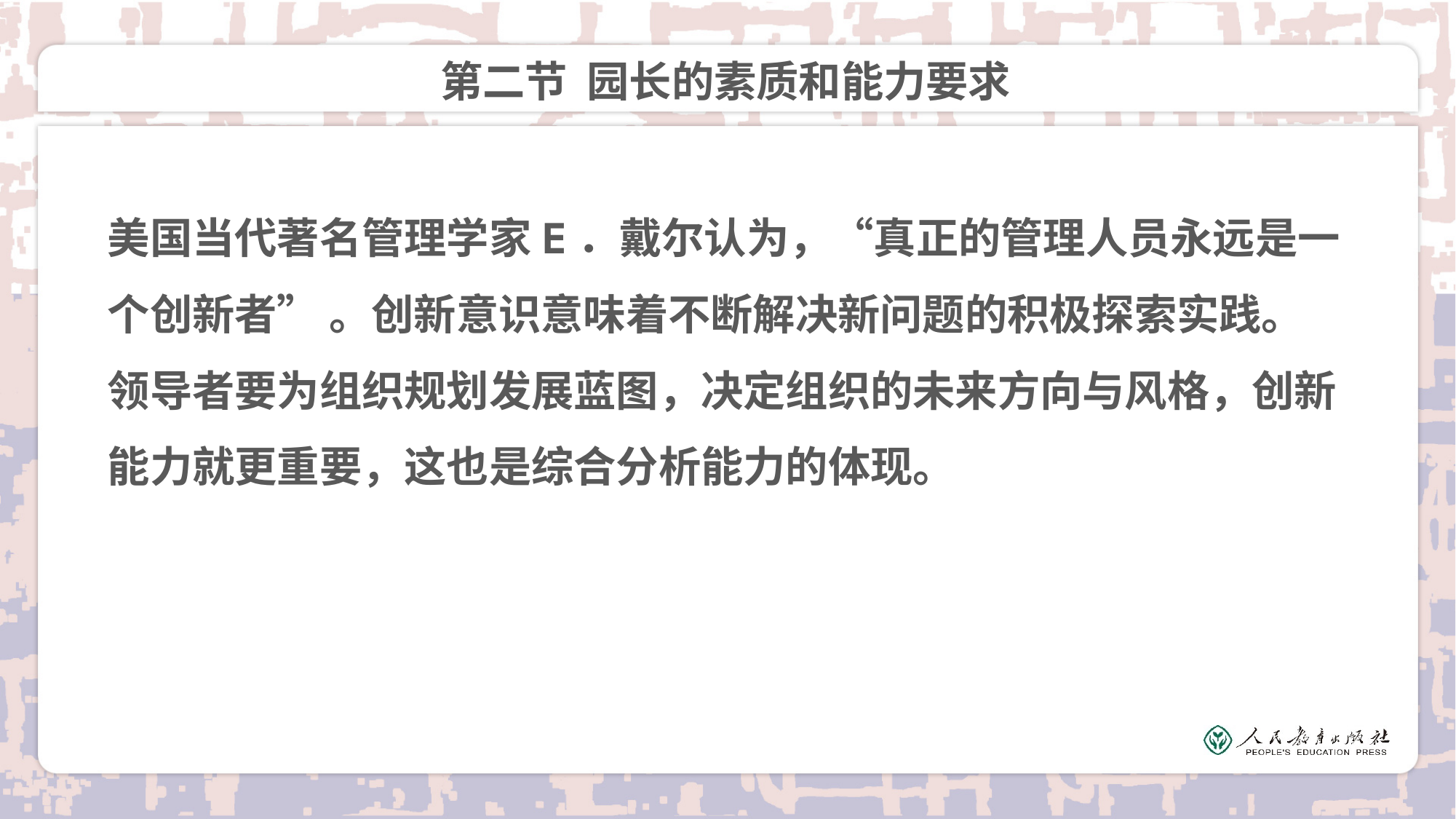

# 第二节  园长的素质和能力要求
美国当代著名管理学家E．戴尔认为，“真正的管理人员永远是一个创新者” 。创新意识意味着不断解决新问题的积极探索实践。领导者要为组织规划发展蓝图，决定组织的未来方向与风格，创新能力就更重要，这也是综合分析能力的体现。